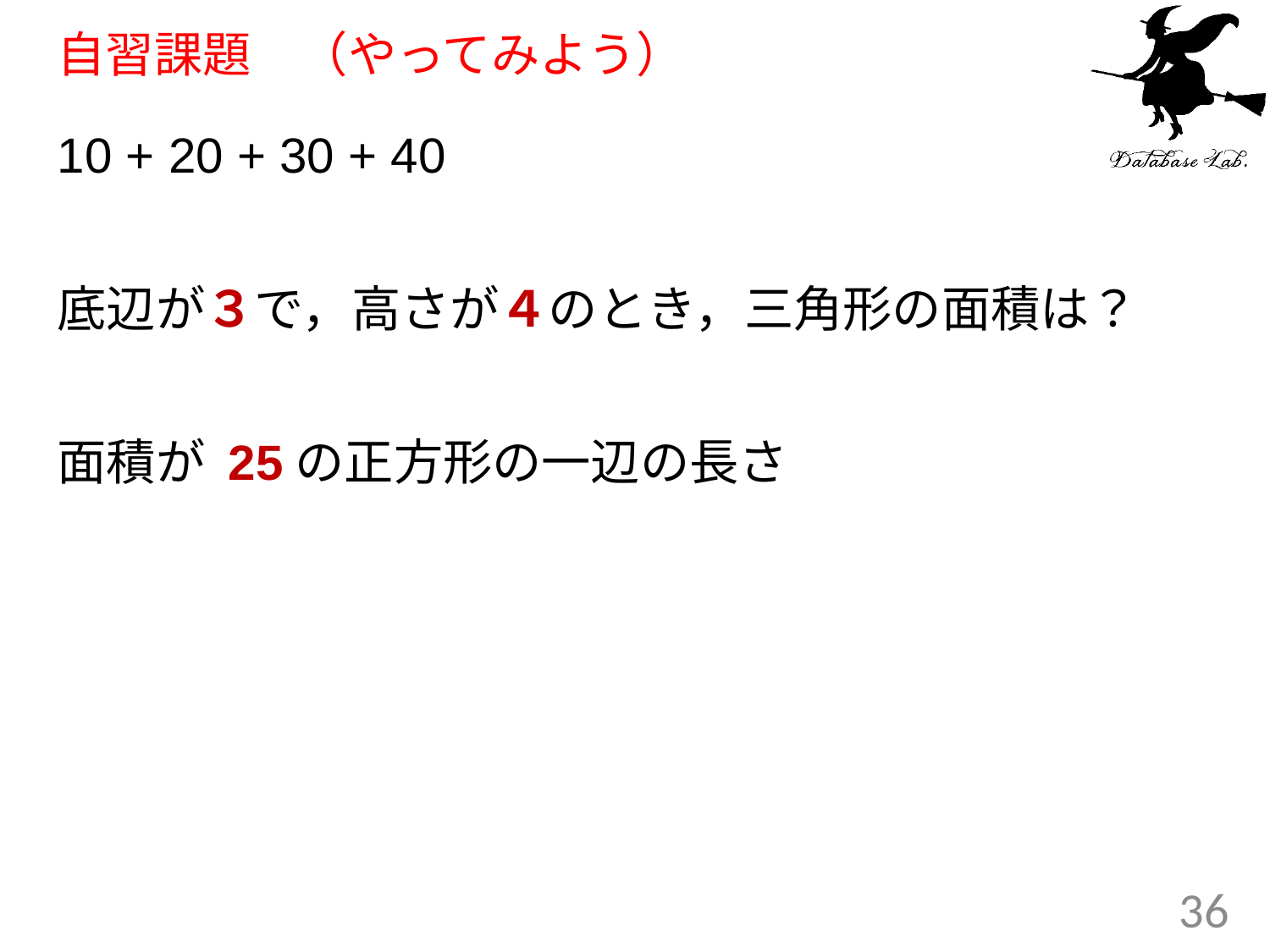

# 自習課題　（やってみよう）
10 + 20 + 30 + 40

底辺が３で，高さが４のとき，三角形の面積は？

面積が 25の正方形の一辺の長さ

36